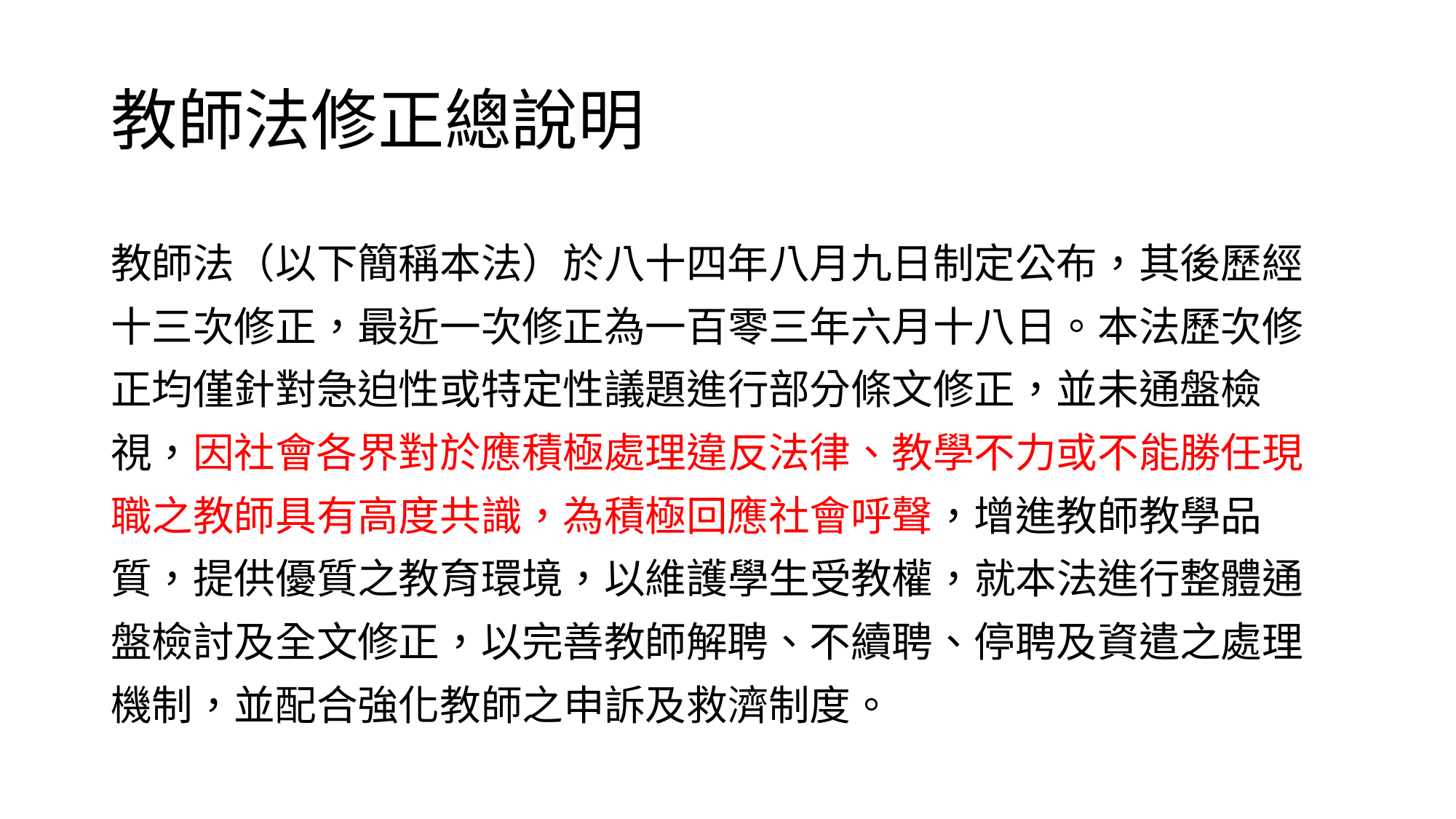

# 教師法修正總說明
教師法（以下簡稱本法）於八十四年八月九日制定公布，其後歷經十三次修正，最近一次修正為一百零三年六月十八日。本法歷次修正均僅針對急迫性或特定性議題進行部分條文修正，並未通盤檢視，因社會各界對於應積極處理違反法律、教學不力或不能勝任現職之教師具有高度共識，為積極回應社會呼聲，增進教師教學品質，提供優質之教育環境，以維護學生受教權，就本法進行整體通盤檢討及全文修正，以完善教師解聘、不續聘、停聘及資遣之處理機制，並配合強化教師之申訴及救濟制度。